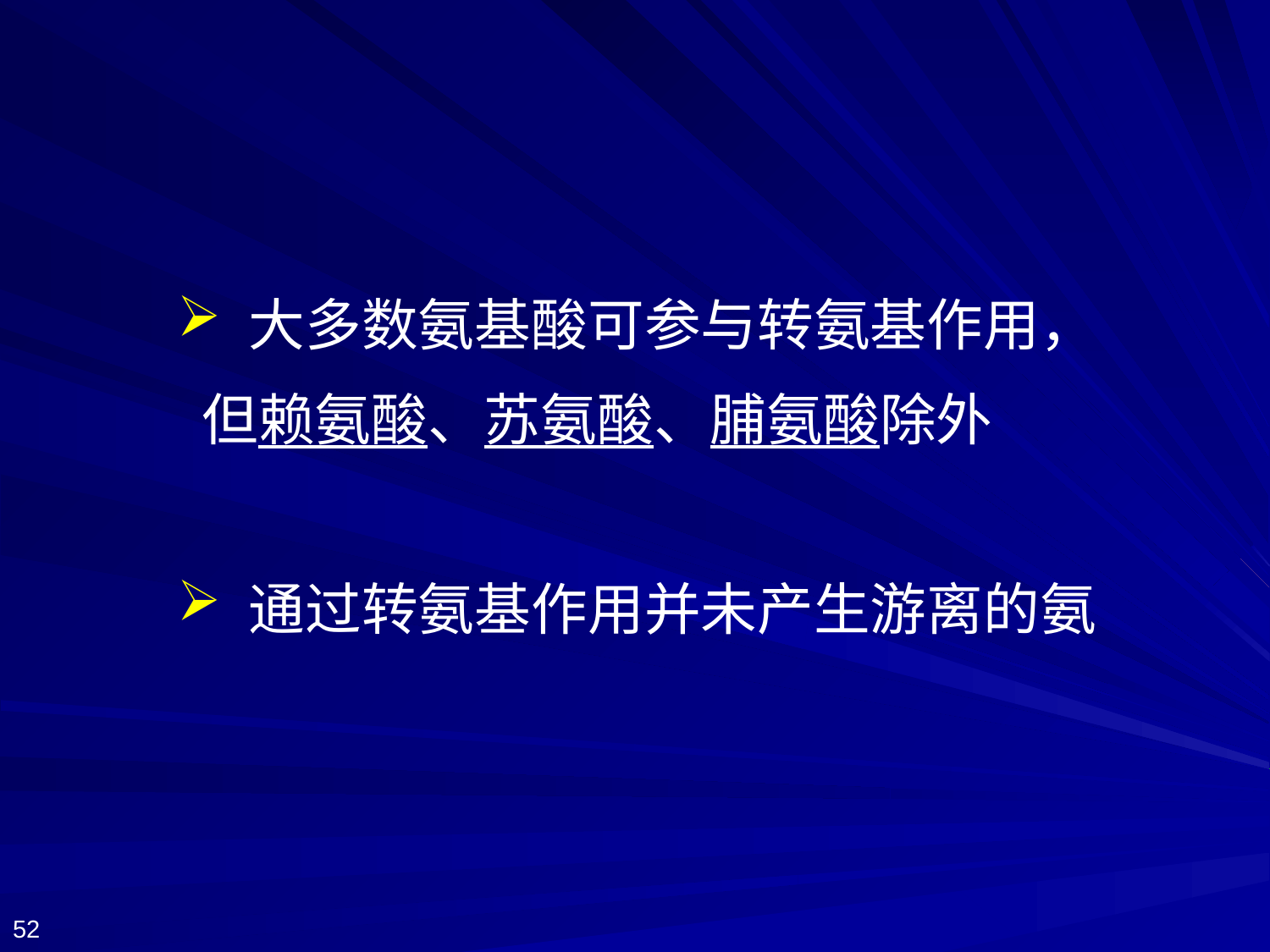

大多数氨基酸可参与转氨基作用， 但赖氨酸、苏氨酸、脯氨酸除外

 通过转氨基作用并未产生游离的氨
52